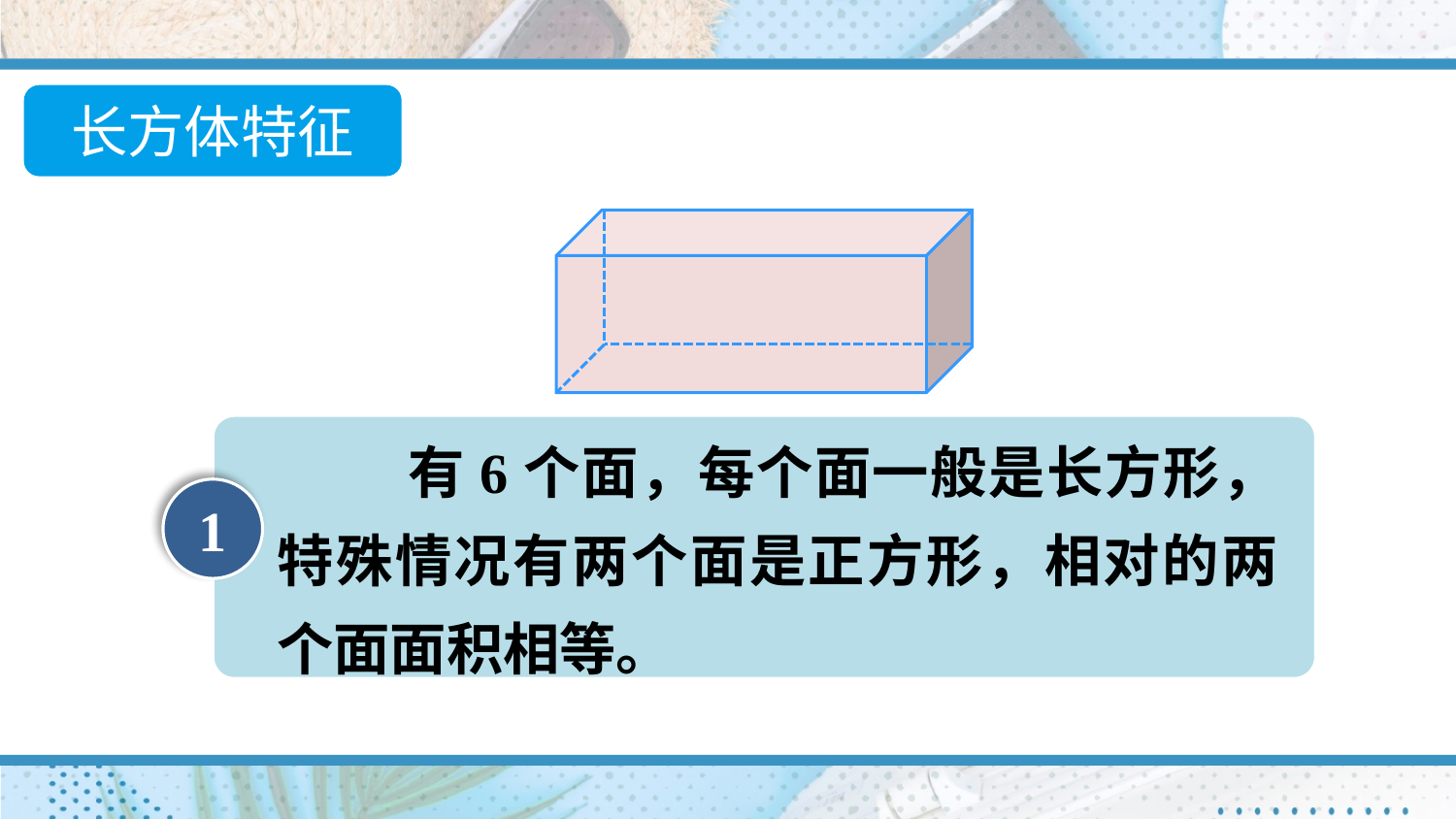

长方体特征

        有6个面，每个面一般是长方形，特殊情况有两个面是正方形，相对的两个面面积相等。

1